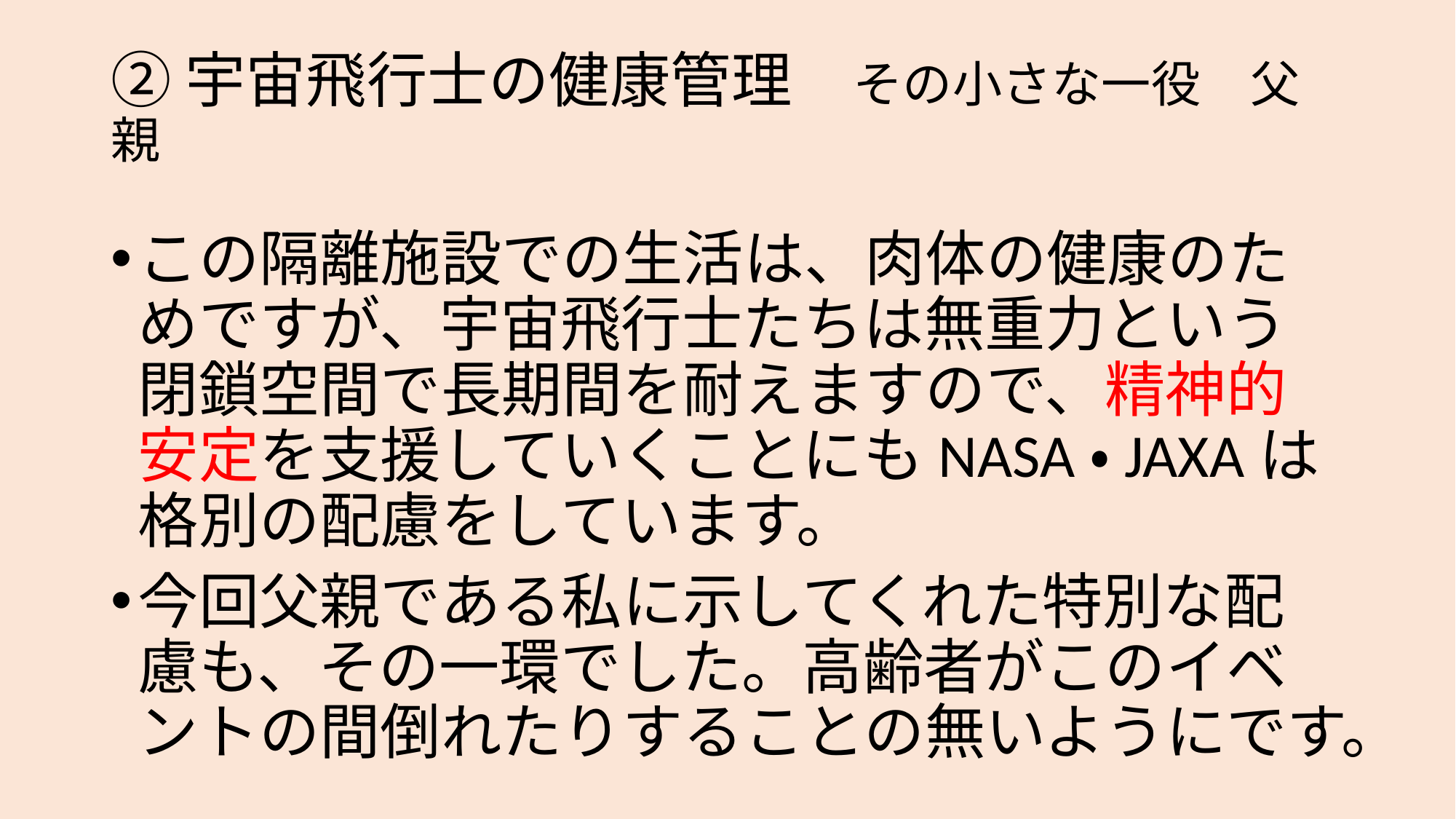

# ②宇宙飛行士の健康管理　その小さな一役　父親
この隔離施設での生活は、肉体の健康のためですが、宇宙飛行士たちは無重力という閉鎖空間で長期間を耐えますので、精神的安定を支援していくことにもNASA・JAXAは格別の配慮をしています。
今回父親である私に示してくれた特別な配慮も、その一環でした。高齢者がこのイベントの間倒れたりすることの無いようにです。